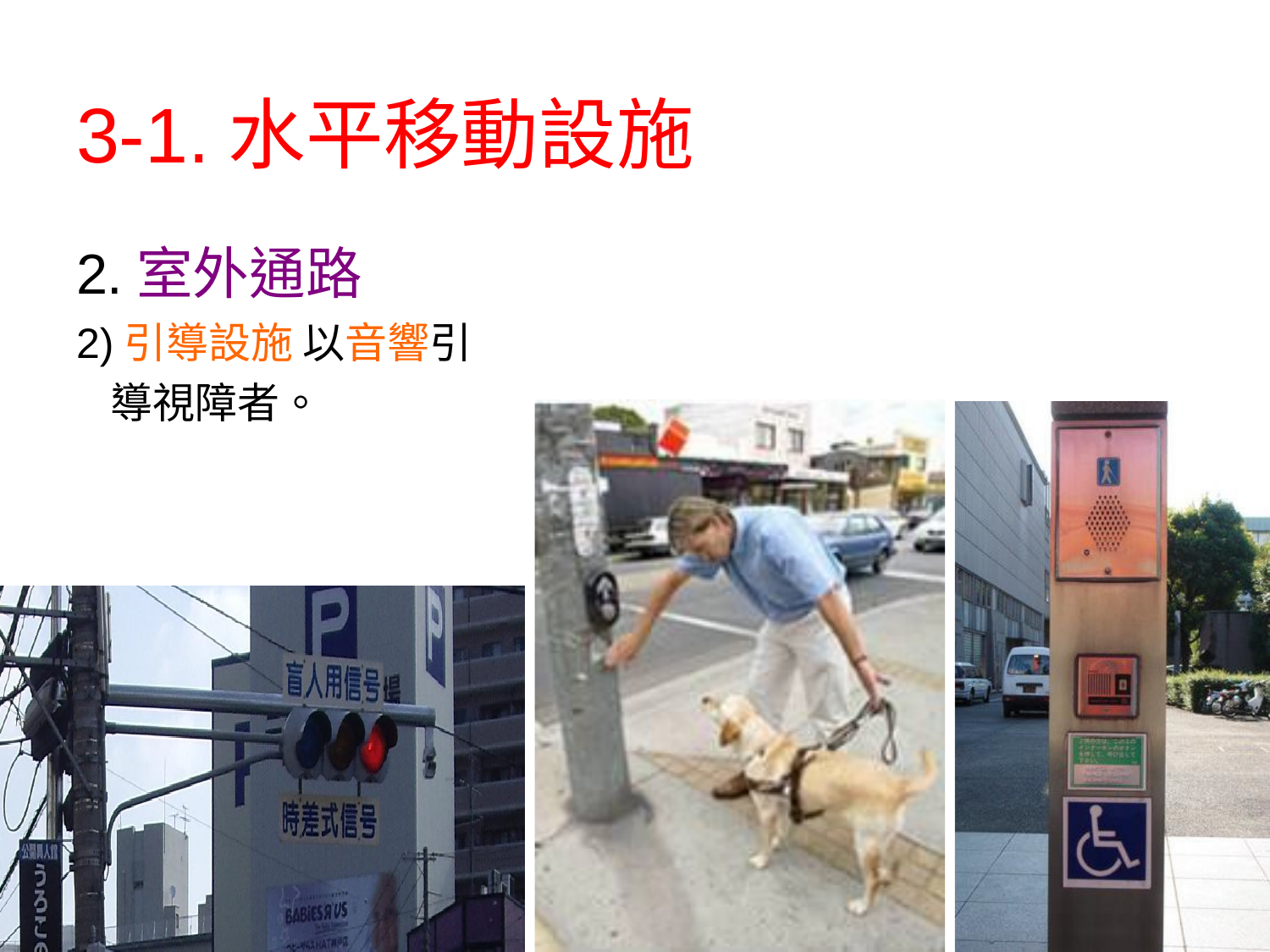

# 3-1.水平移動設施
2.室外通路
2)引導設施 以音響引導視障者。
46

30